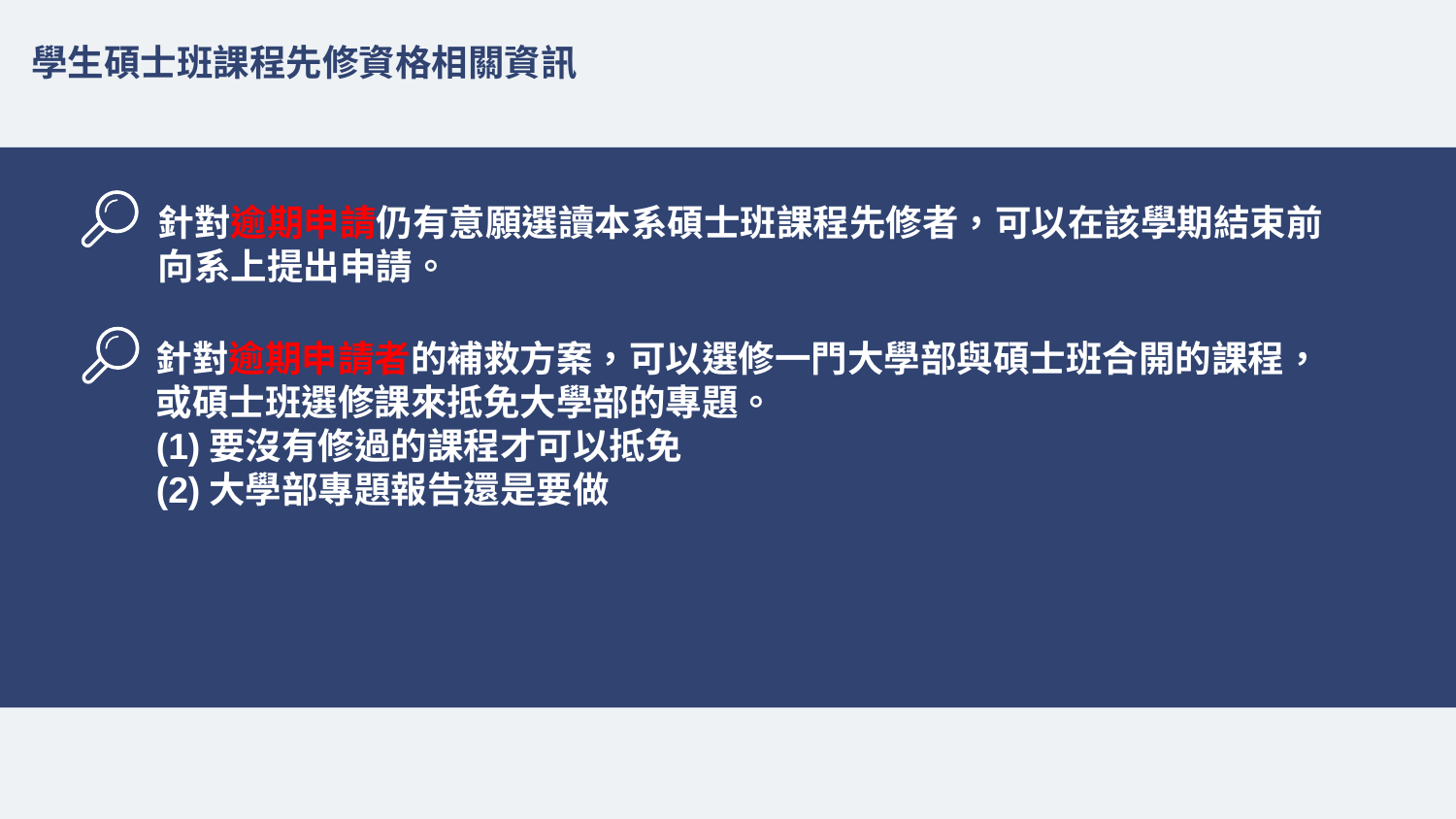

學生碩士班課程先修資格相關資訊

針對逾期申請仍有意願選讀本系碩士班課程先修者，可以在該學期結束前向系上提出申請。

針對逾期申請者的補救方案，可以選修一門大學部與碩士班合開的課程，或碩士班選修課來抵免大學部的專題。
(1)要沒有修過的課程才可以抵免
(2)大學部專題報告還是要做